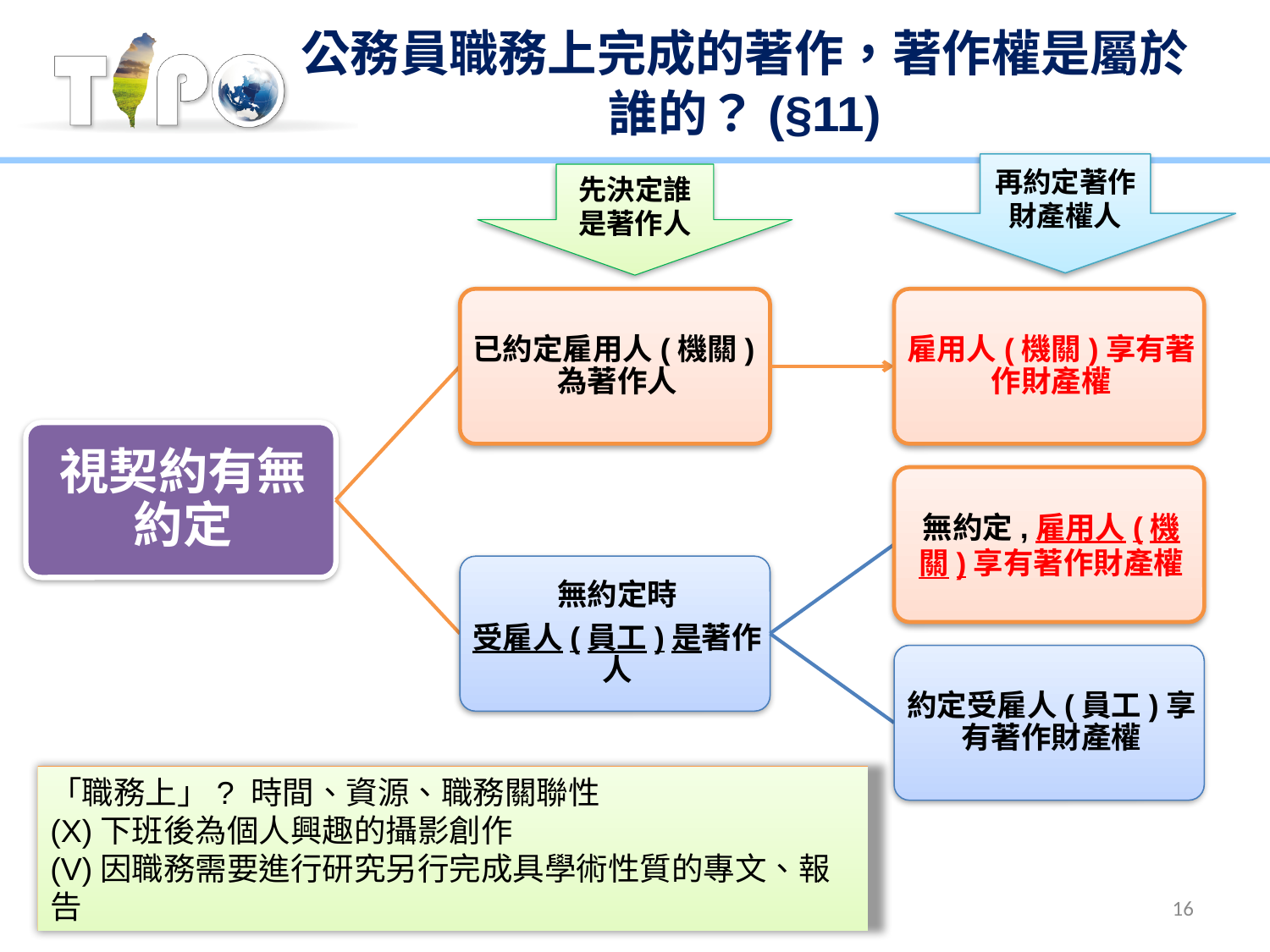

# 公務員職務上完成的著作，著作權是屬於誰的？(§11)
再約定著作財產權人
先決定誰是著作人
視契約有無約定

已約定雇用人(機關)為著作人

雇用人(機關)享有著作財產權

無約定時
受雇人(員工)是著作人

無約定,雇用人(機關)享有著作財產權

約定受雇人(員工)享有著作財產權
「職務上」? 時間、資源、職務關聯性
(X)下班後為個人興趣的攝影創作
(V)因職務需要進行研究另行完成具學術性質的專文、報告
16